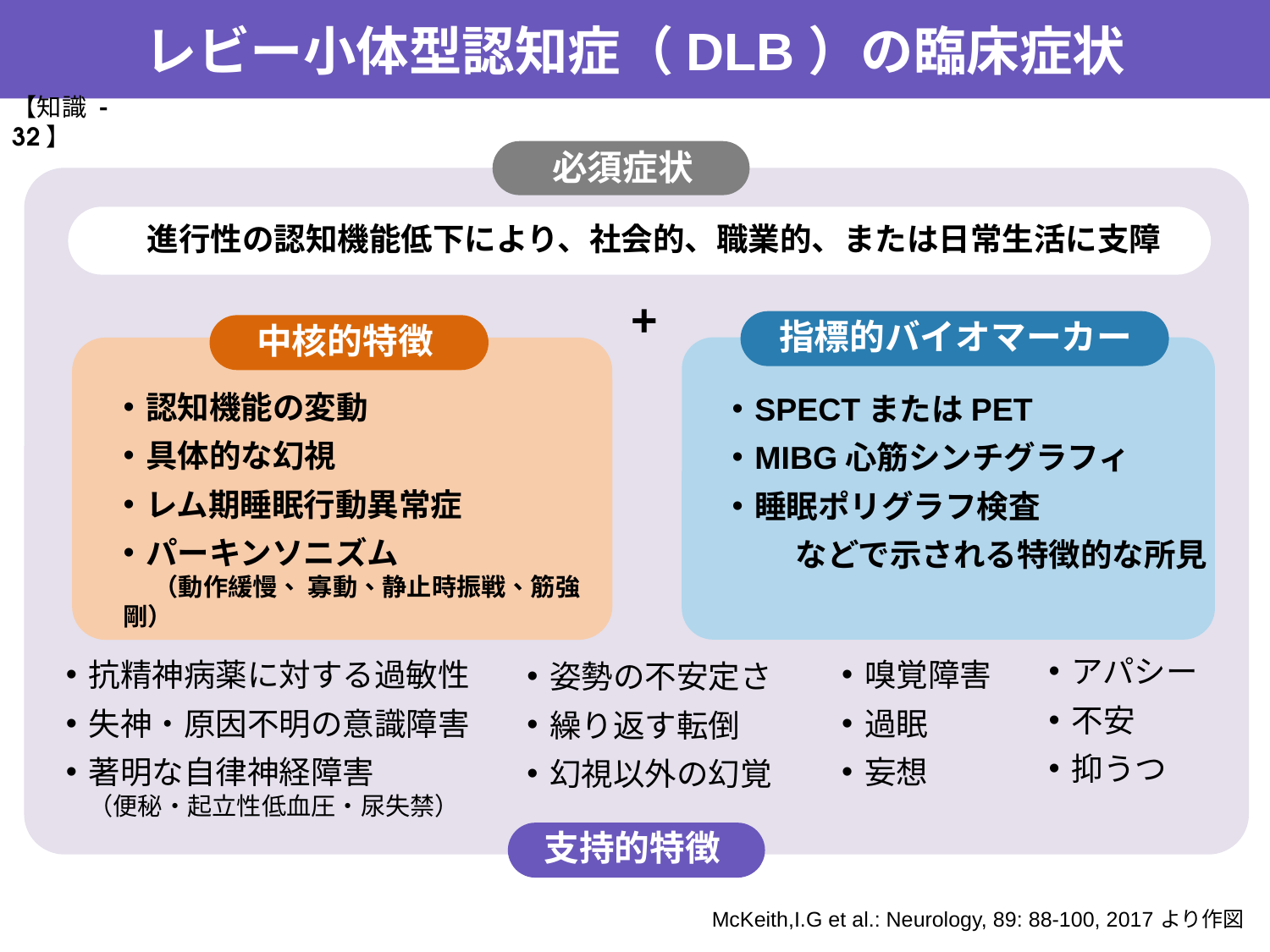

レビー小体型認知症（DLB）の臨床症状
【知識 -32】
必須症状

進行性の認知機能低下により、社会的、職業的、または日常生活に支障
+
指標的バイオマーカー

中核的特徴

認知機能の変動
具体的な幻視
レム期睡眠行動異常症
パーキンソニズム
　 （動作緩慢、 寡動、静止時振戦、筋強剛）
SPECTまたはPET
MIBG心筋シンチグラフィ
睡眠ポリグラフ検査
　　などで示される特徴的な所見
アパシー
不安
抑うつ
抗精神病薬に対する過敏性
失神・原因不明の意識障害
著明な自律神経障害
   （便秘・起立性低血圧・尿失禁）
嗅覚障害
過眠
妄想
姿勢の不安定さ
繰り返す転倒
幻視以外の幻覚
支持的特徴

McKeith,I.G et al.: Neurology, 89: 88-100, 2017より作図